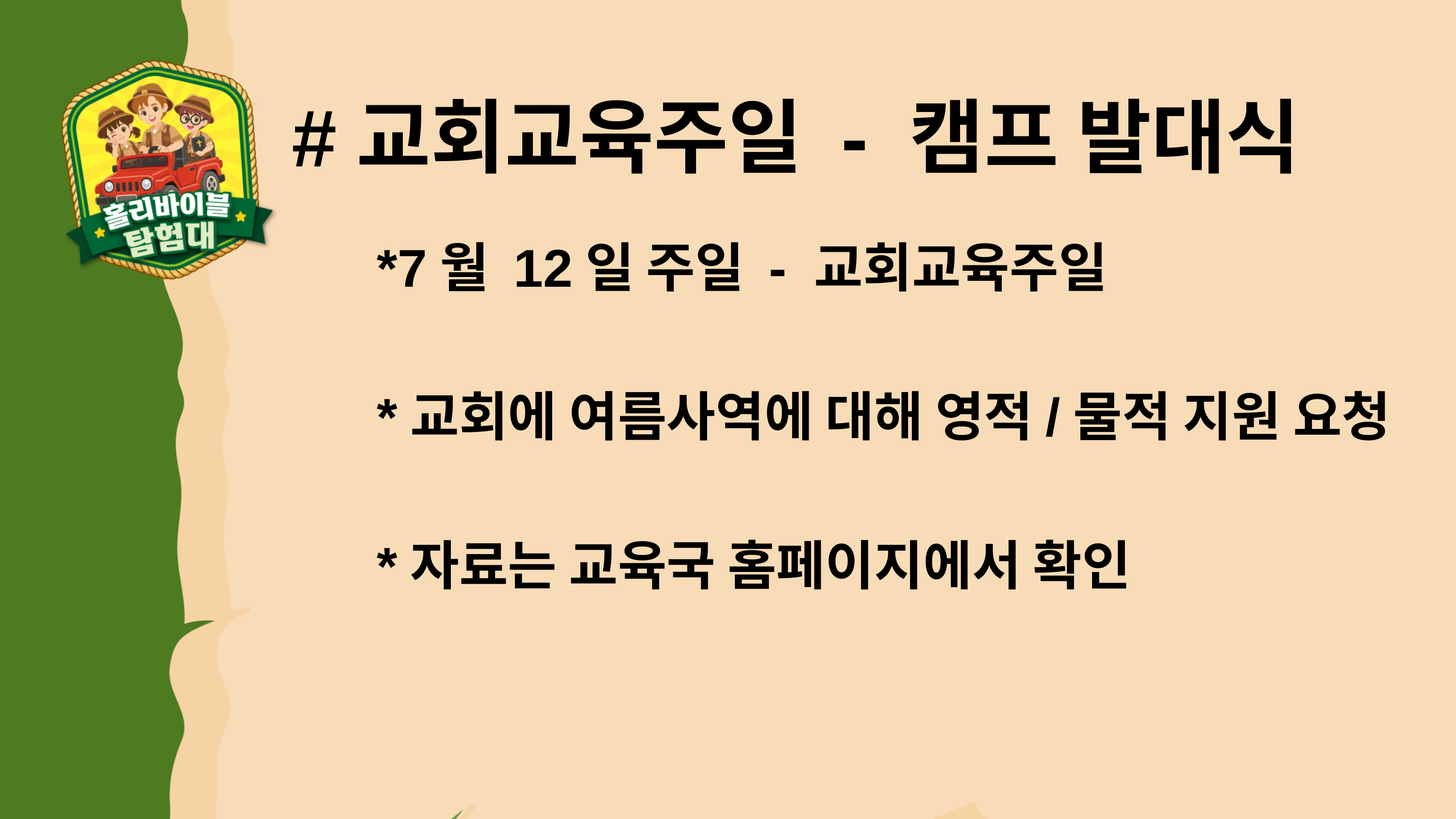

#교회교육주일 - 캠프 발대식
*7월 12일 주일 - 교회교육주일

*교회에 여름사역에 대해 영적/물적 지원 요청

*자료는 교육국 홈페이지에서 확인